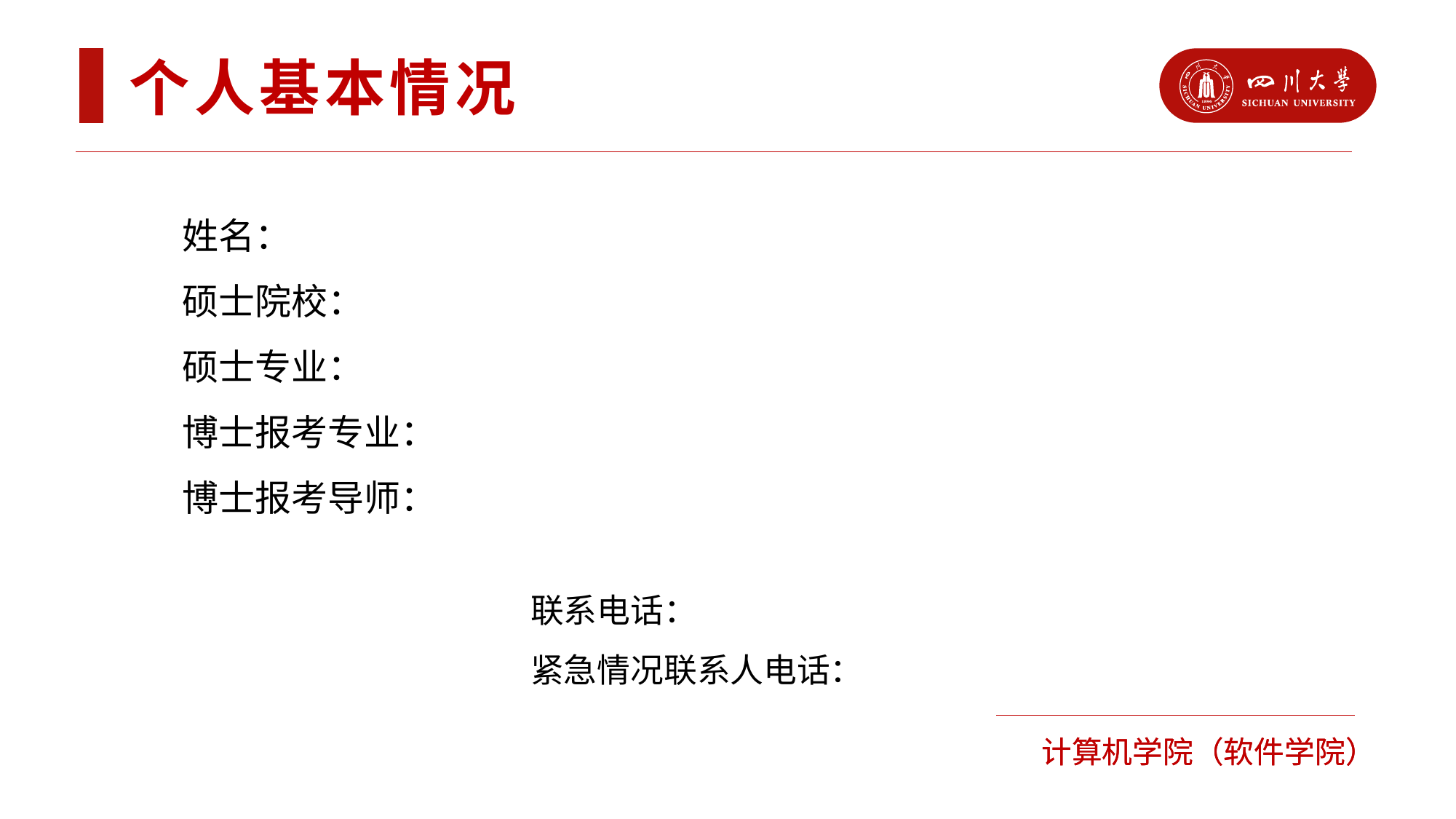

个人基本情况
姓名：
硕士院校：
硕士专业：
博士报考专业：
博士报考导师：

联系电话：
紧急情况联系人电话：